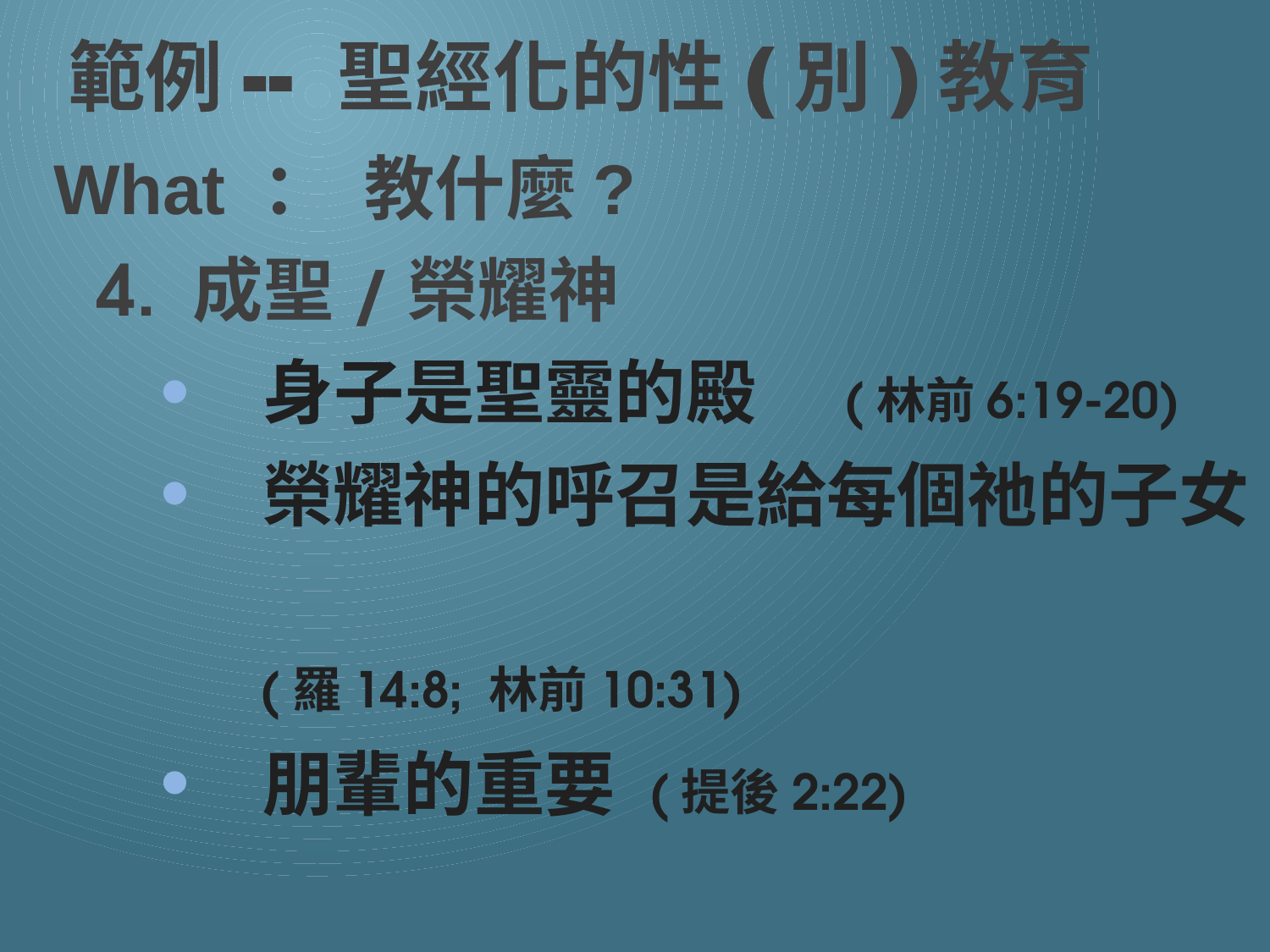

# 範例-- 聖經化的性(別)教育
 What ：  教什麼?
4. 成聖/榮耀神
　身子是聖靈的殿　(林前6:19-20)
　榮耀神的呼召是給每個祂的子女
     (羅14:8; 林前10:31)
　朋輩的重要 (提後2:22)